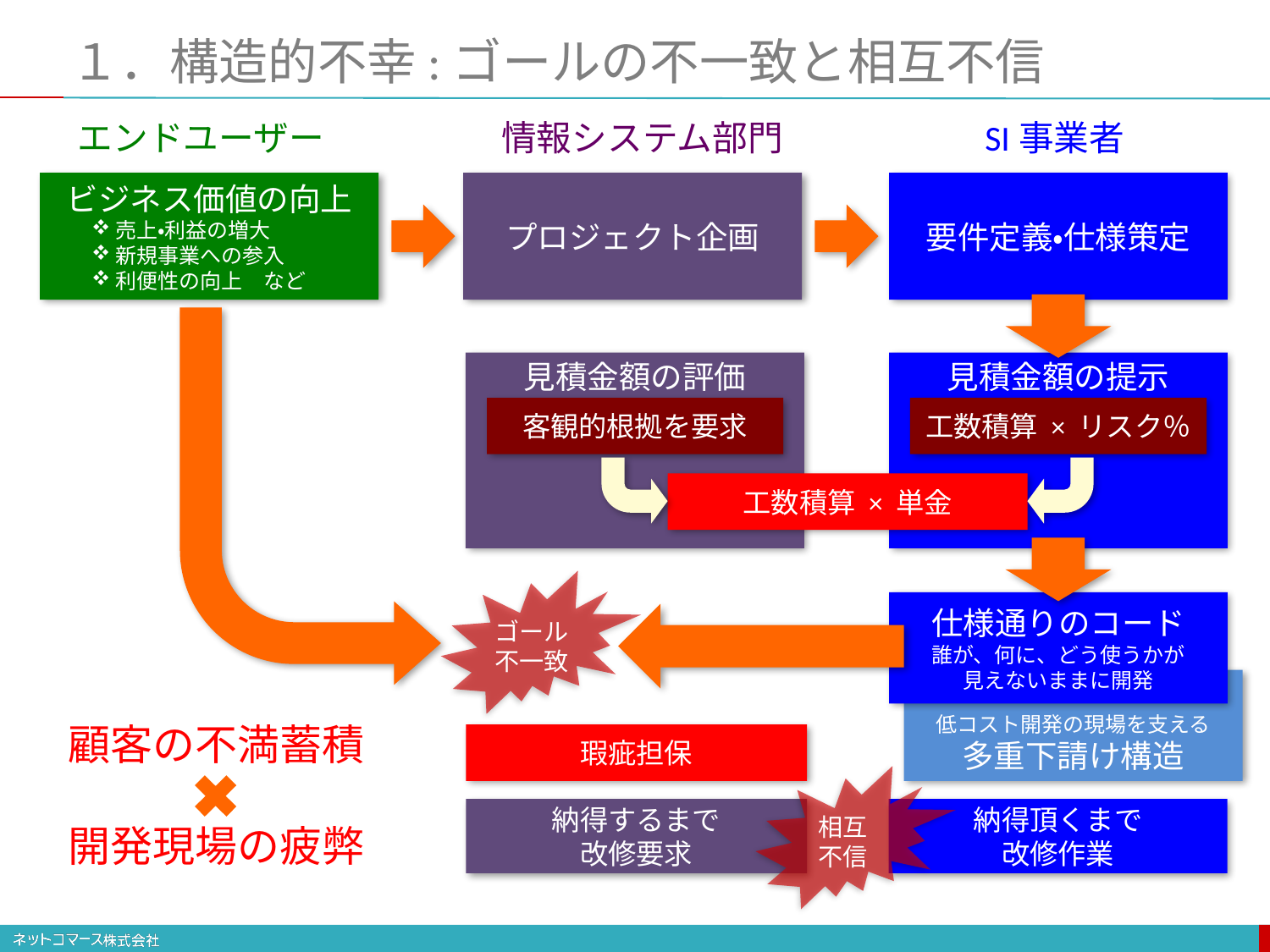

# １．構造的不幸:ゴールの不一致と相互不信
エンドユーザー
情報システム部門
SI事業者
ビジネス価値の向上
売上・利益の増大
新規事業への参入
利便性の向上　など
プロジェクト企画
要件定義・仕様策定

見積金額の評価

見積金額の提示

客観的根拠を要求
工数積算 × リスク％

工数積算 × 単金

仕様通りのコード
誰が、何に、どう使うかが
見えないままに開発
低コスト開発の現場を支える
多重下請け構造

ゴール
不一致

顧客の不満蓄積

開発現場の疲弊

瑕疵担保

相互
不信
納得するまで
改修要求
納得頂くまで
改修作業